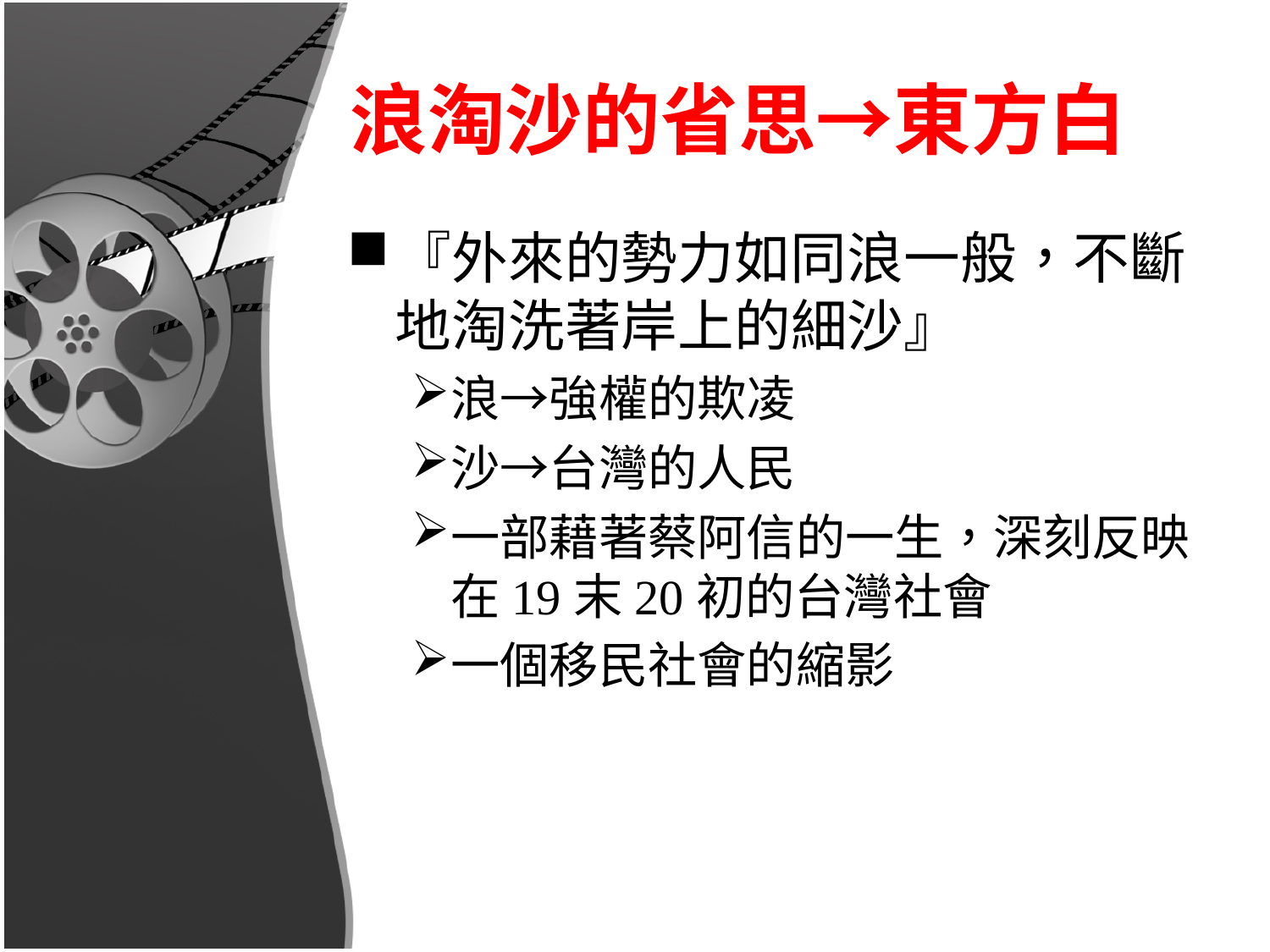

# 浪淘沙的省思→東方白
『外來的勢力如同浪一般，不斷地淘洗著岸上的細沙』
浪→強權的欺凌
沙→台灣的人民
一部藉著蔡阿信的一生，深刻反映在19末20初的台灣社會
一個移民社會的縮影